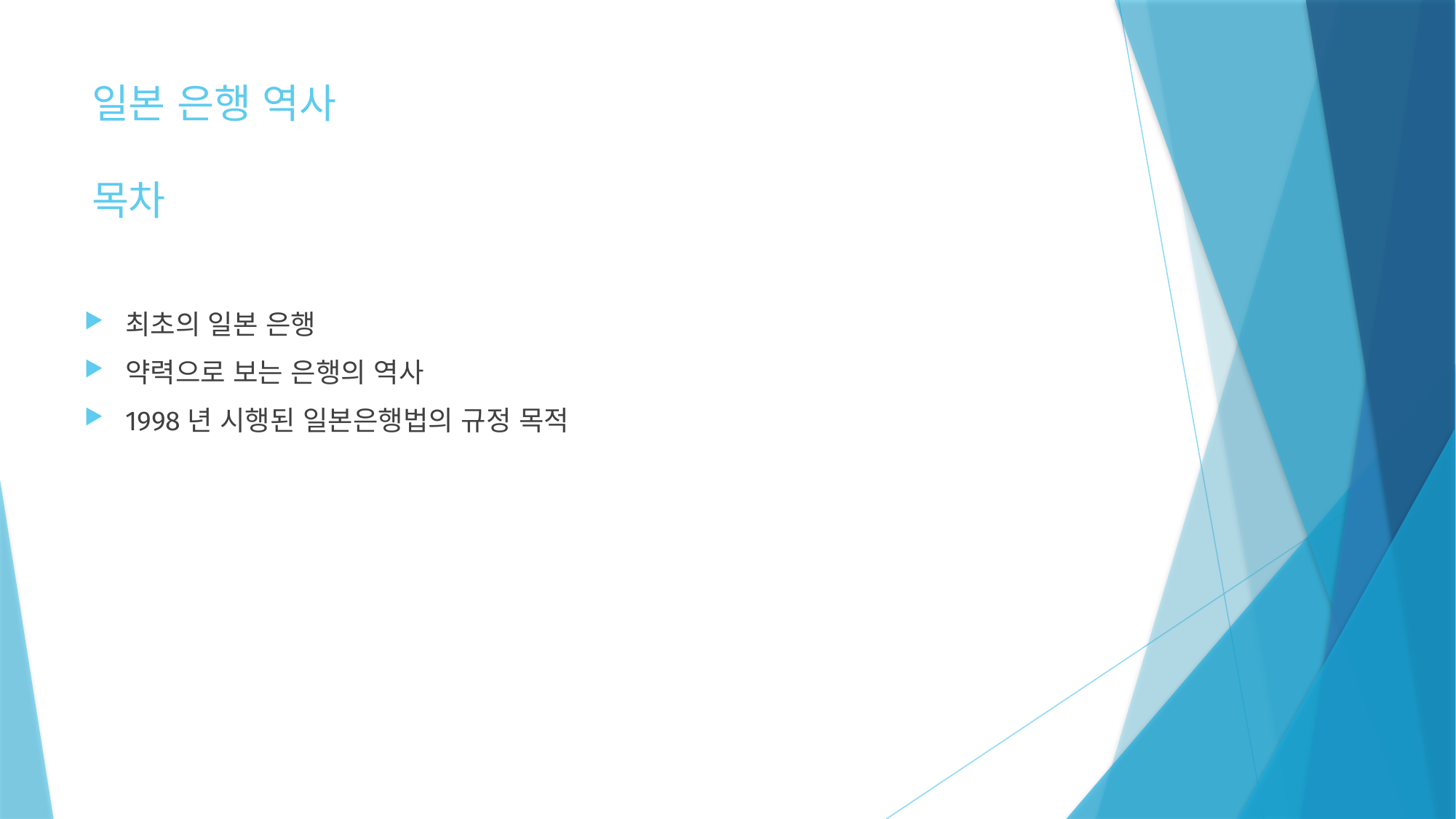

# 일본 은행 역사

목차
최초의 일본 은행
약력으로 보는 은행의 역사
1998년 시행된 일본은행법의 규정 목적